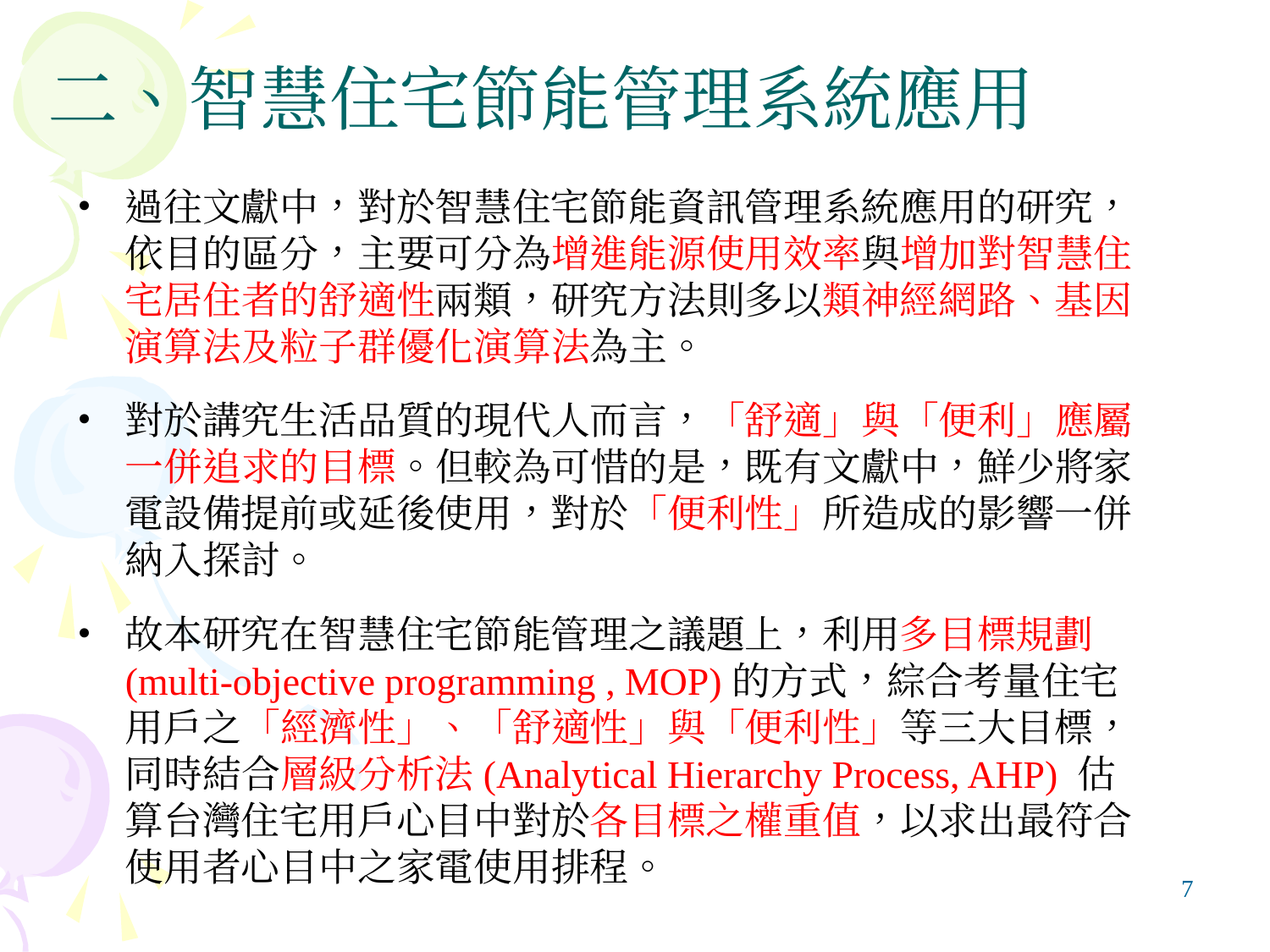

# 二、智慧住宅節能管理系統應用
過往文獻中，對於智慧住宅節能資訊管理系統應用的研究，依目的區分，主要可分為增進能源使用效率與增加對智慧住宅居住者的舒適性兩類，研究方法則多以類神經網路、基因演算法及粒子群優化演算法為主。

對於講究生活品質的現代人而言，「舒適」與「便利」應屬一併追求的目標。但較為可惜的是，既有文獻中，鮮少將家電設備提前或延後使用，對於「便利性」所造成的影響一併納入探討。

故本研究在智慧住宅節能管理之議題上，利用多目標規劃(multi-objective programming , MOP)的方式，綜合考量住宅用戶之「經濟性」、「舒適性」與「便利性」等三大目標，同時結合層級分析法(Analytical Hierarchy Process, AHP) 估算台灣住宅用戶心目中對於各目標之權重值，以求出最符合使用者心目中之家電使用排程。

7